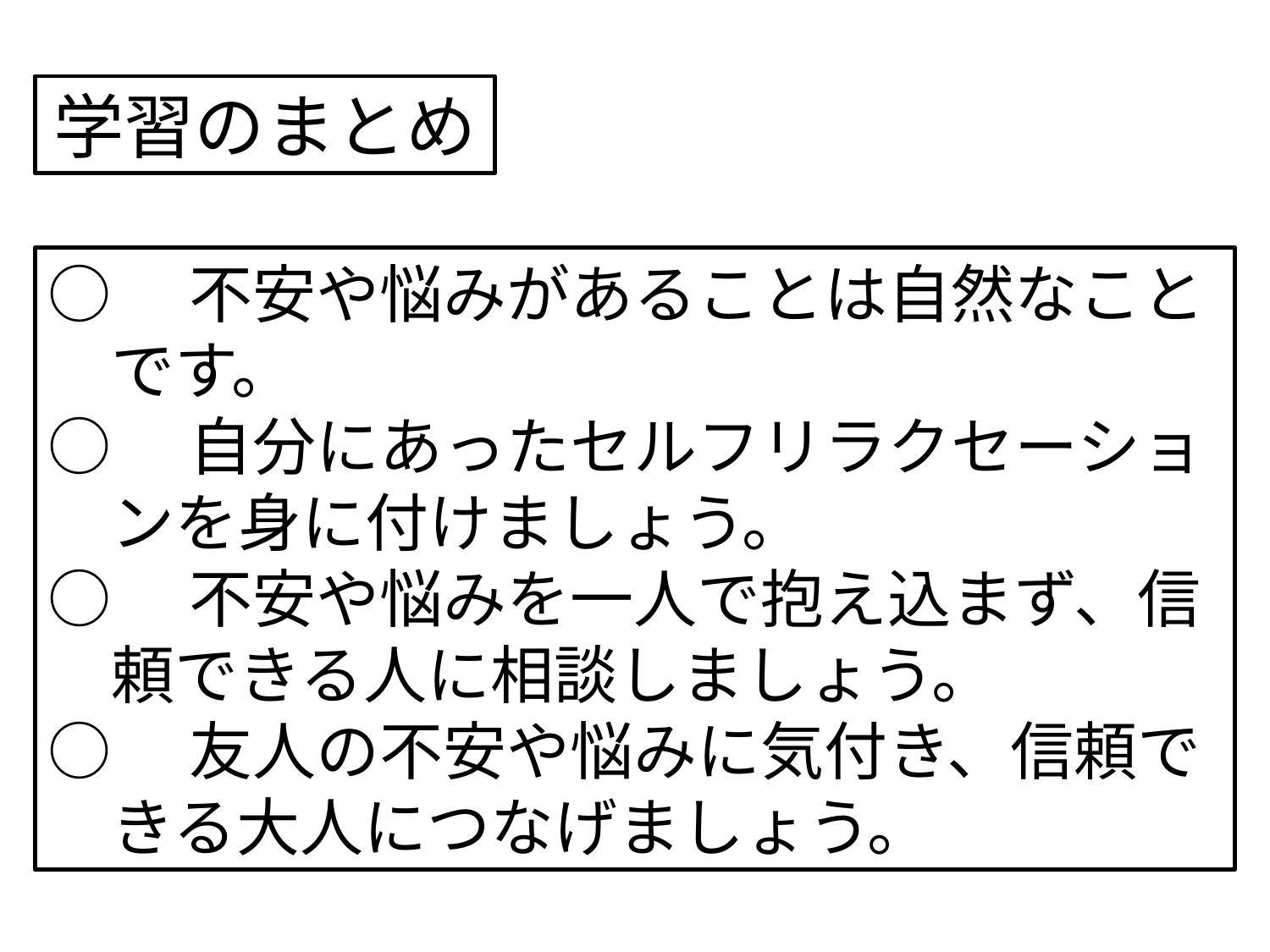

学習のまとめ
○　不安や悩みがあることは自然なこと
　です。
○　自分にあったセルフリラクセーショ
　ンを身に付けましょう。
○　不安や悩みを一人で抱え込まず、信
　頼できる人に相談しましょう。
○　友人の不安や悩みに気付き、信頼で
　きる大人につなげましょう。